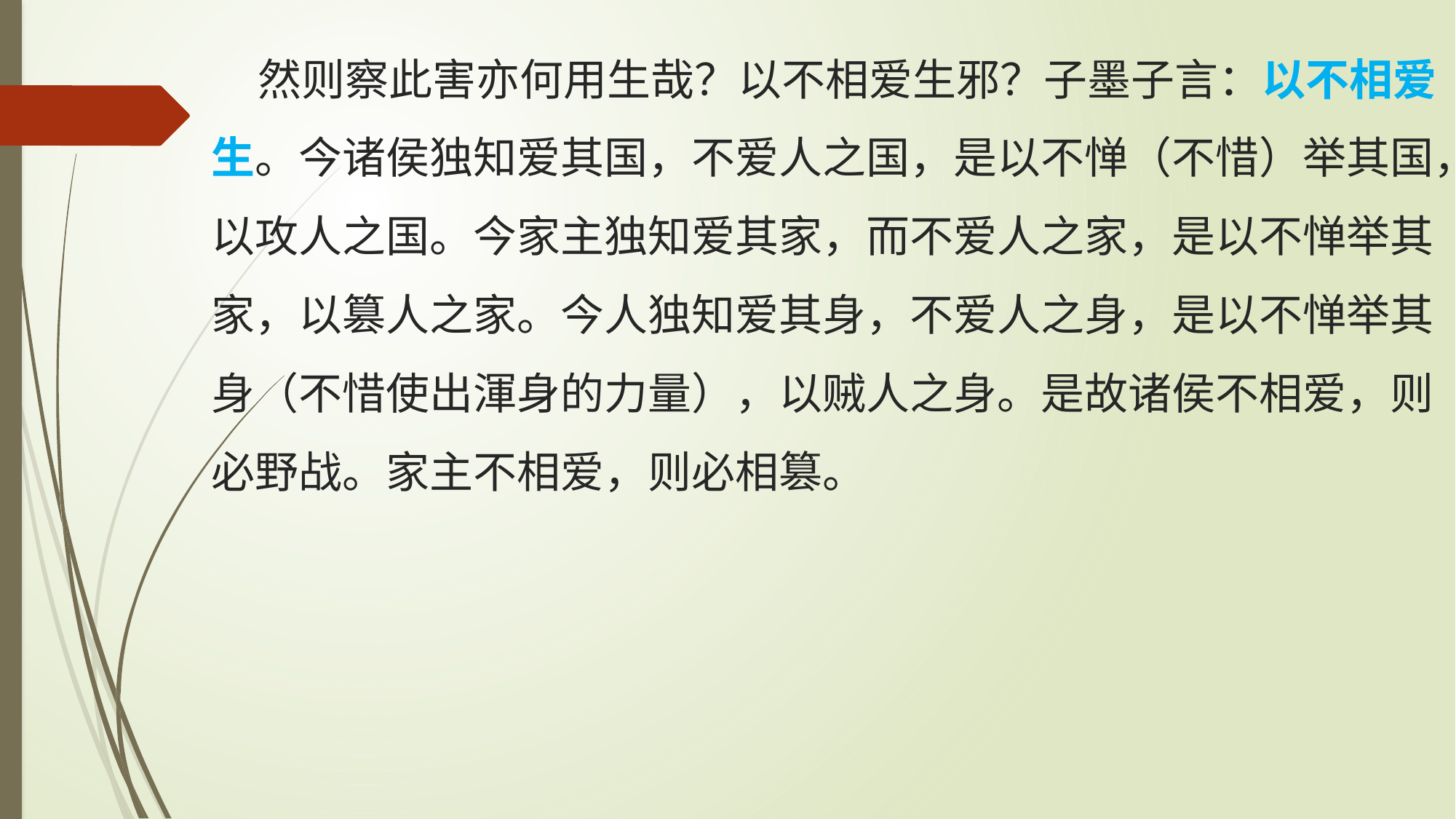

# 然则察此害亦何用生哉？以不相爱生邪？子墨子言：以不相爱生。今诸侯独知爱其国，不爱人之国，是以不惮（不惜）举其国，以攻人之国。今家主独知爱其家，而不爱人之家，是以不惮举其家，以篡人之家。今人独知爱其身，不爱人之身，是以不惮举其身（不惜使出渾身的力量），以贼人之身。是故诸侯不相爱，则必野战。家主不相爱，则必相篡。